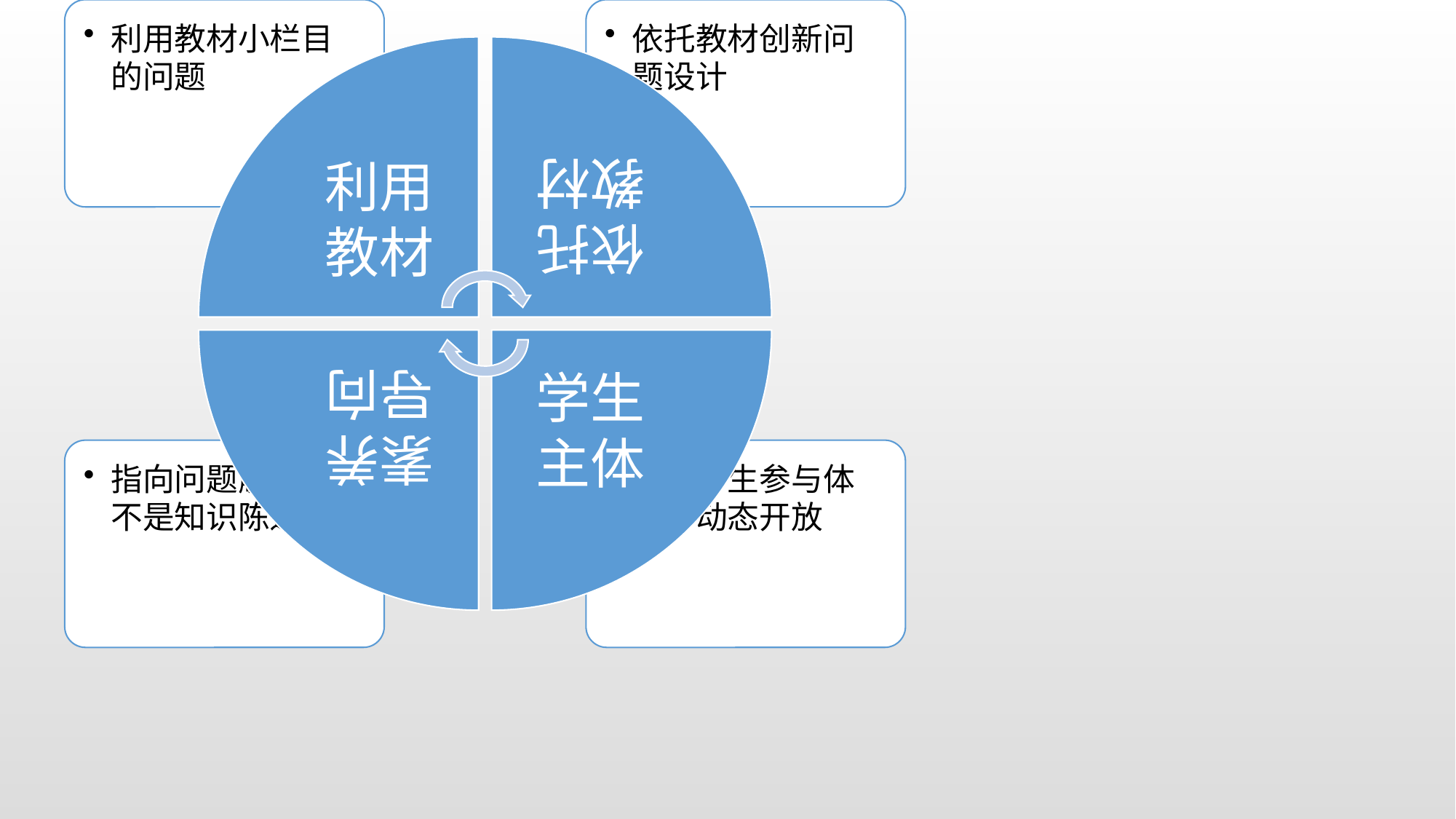

利用教材小栏目的问题
依托教材创新问题设计
强调学生参与体验，动态开放
指向问题解决，不是知识陈述
利用教材
依托教材
学生主体
素养导向